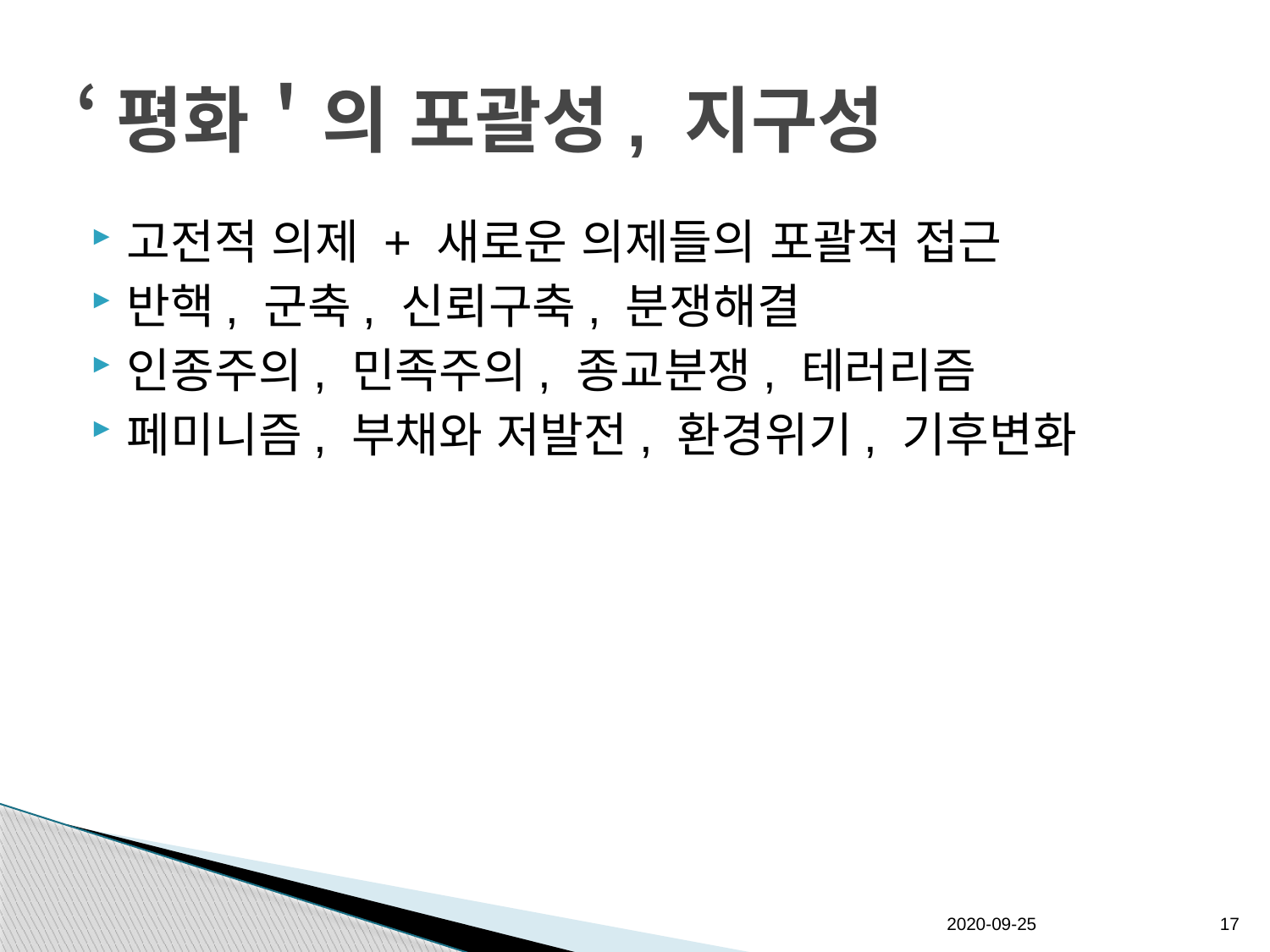

# ‘평화＇의 포괄성, 지구성
고전적 의제 + 새로운 의제들의 포괄적 접근
반핵, 군축, 신뢰구축, 분쟁해결
인종주의, 민족주의, 종교분쟁, 테러리즘
페미니즘, 부채와 저발전, 환경위기, 기후변화
2020-09-25
17